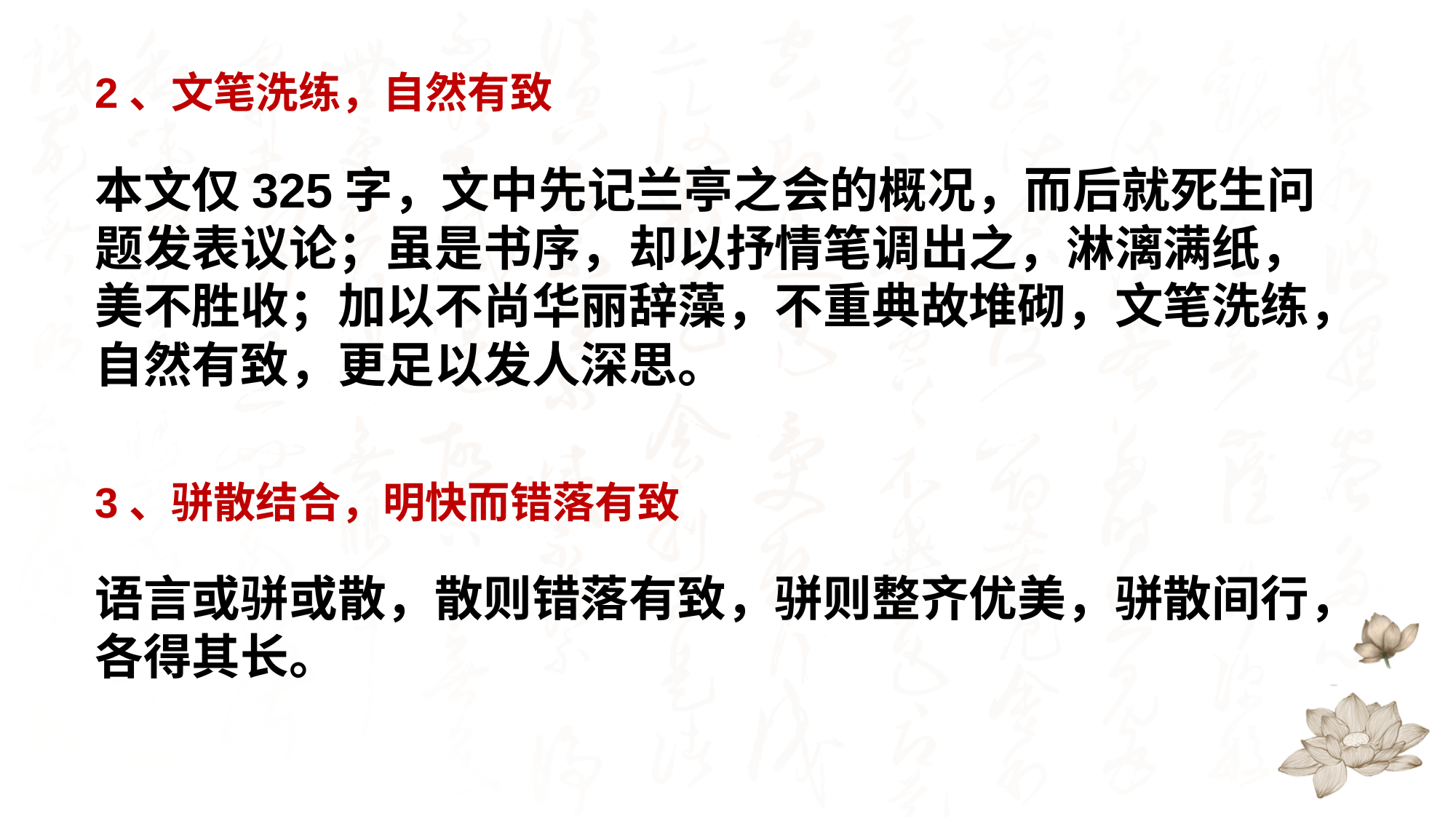

2、文笔洗练，自然有致
本文仅325字，文中先记兰亭之会的概况，而后就死生问题发表议论；虽是书序，却以抒情笔调出之，淋漓满纸，美不胜收；加以不尚华丽辞藻，不重典故堆砌，文笔洗练，自然有致，更足以发人深思。
# 3、骈散结合，明快而错落有致
语言或骈或散，散则错落有致，骈则整齐优美，骈散间行，各得其长。